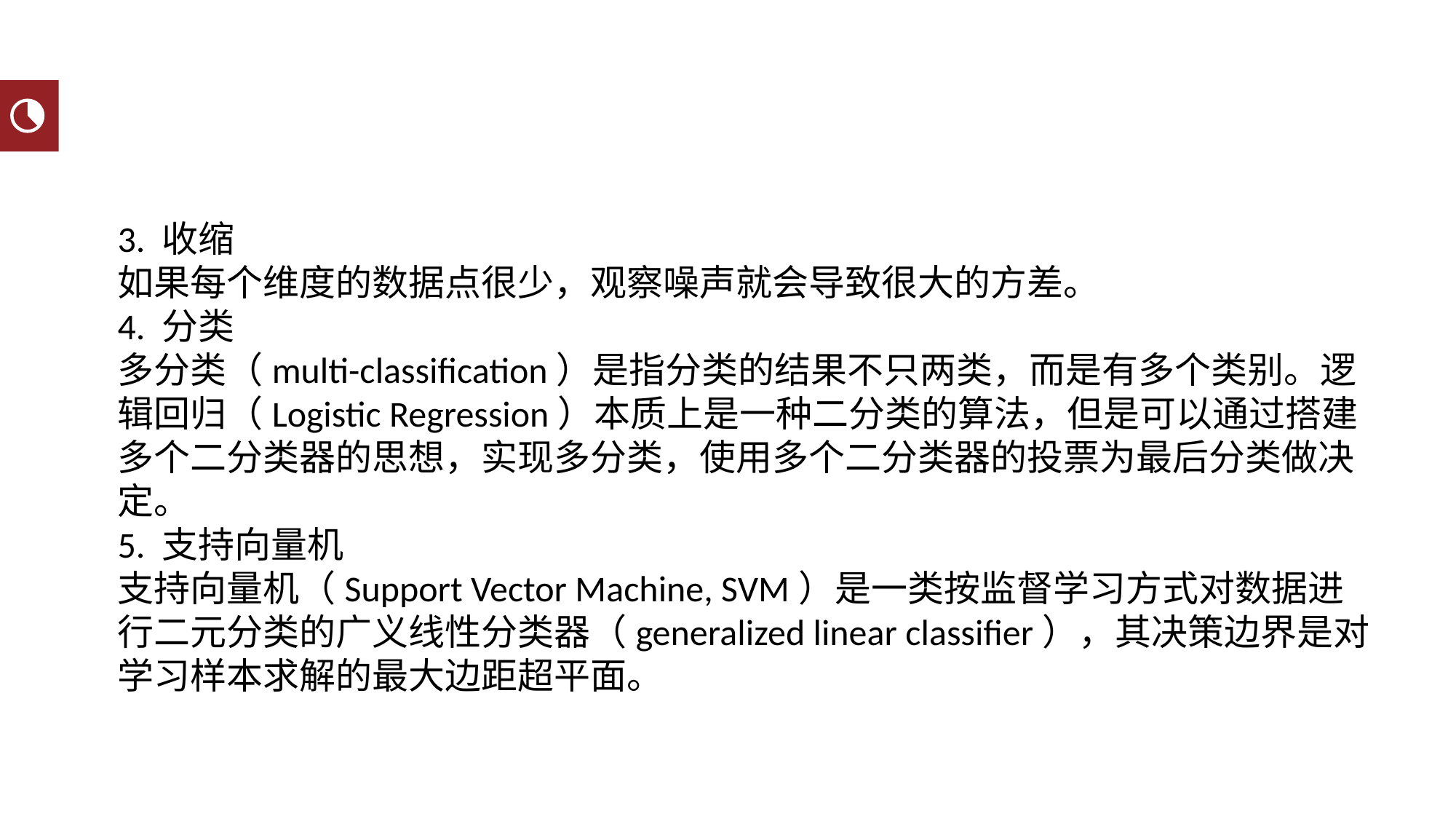

切片索引

3. 收缩
如果每个维度的数据点很少，观察噪声就会导致很大的方差。
4. 分类
多分类（multi-classification）是指分类的结果不只两类，而是有多个类别。逻辑回归（Logistic Regression）本质上是一种二分类的算法，但是可以通过搭建多个二分类器的思想，实现多分类，使用多个二分类器的投票为最后分类做决定。
5. 支持向量机
支持向量机（Support Vector Machine, SVM）是一类按监督学习方式对数据进行二元分类的广义线性分类器（generalized linear classifier），其决策边界是对学习样本求解的最大边距超平面。